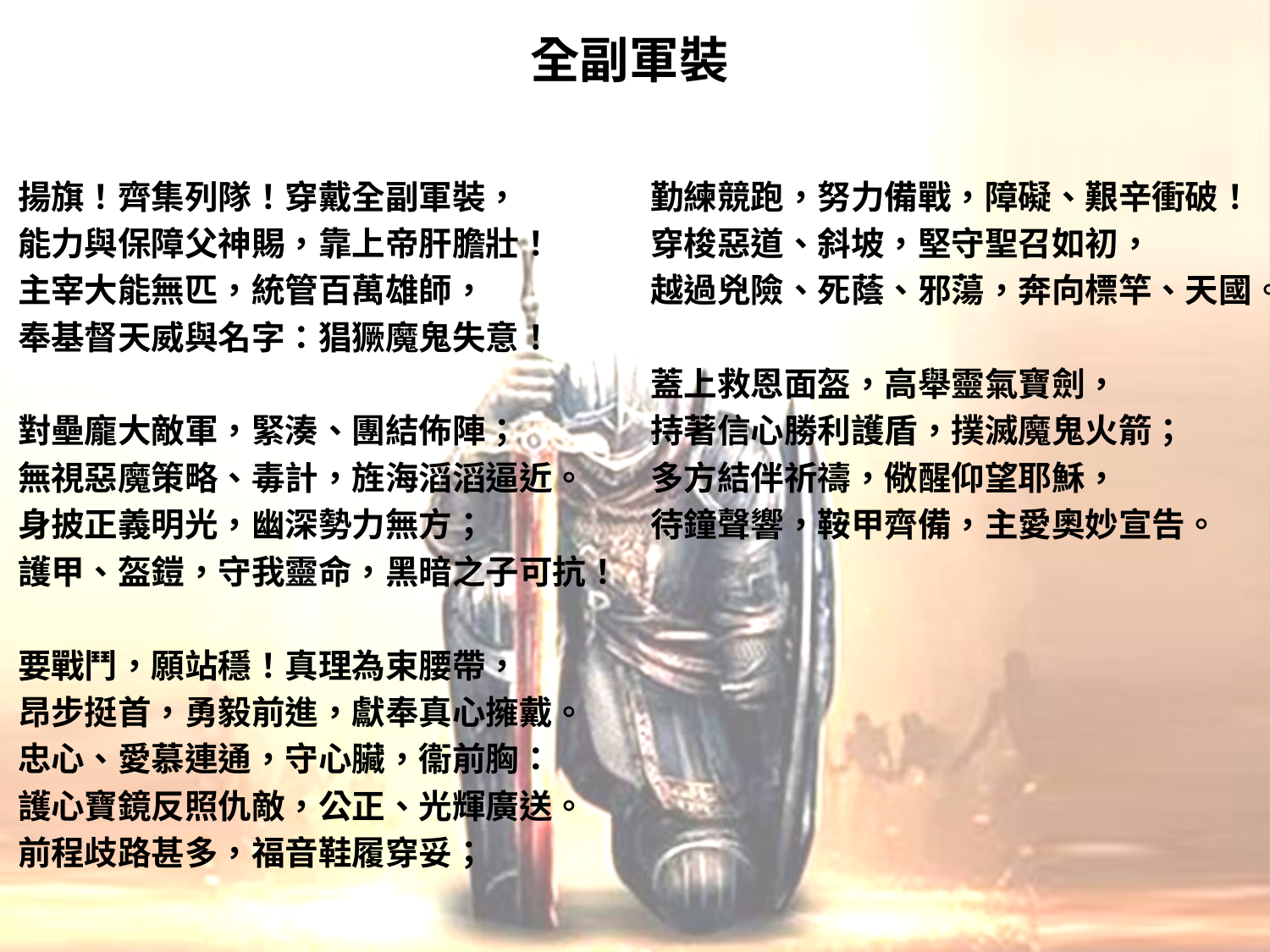

# 全副軍裝
揚旗！齊集列隊！穿戴全副軍裝，
能力與保障父神賜，靠上帝肝膽壯！
主宰大能無匹，統管百萬雄師，
奉基督天威與名字：猖獗魔鬼失意！

對壘龐大敵軍，緊湊、團結佈陣；
無視惡魔策略、毒計，旌海滔滔逼近。
身披正義明光，幽深勢力無方；
護甲、盔鎧，守我靈命，黑暗之子可抗！

要戰鬥，願站穩！真理為束腰帶，
昂步挺首，勇毅前進，獻奉真心擁戴。
忠心、愛慕連通，守心臟，衞前胸：
護心寶鏡反照仇敵，公正、光輝廣送。
前程歧路甚多，福音鞋履穿妥；
勤練競跑，努力備戰，障礙、艱辛衝破！
穿梭惡道、斜坡，堅守聖召如初，
越過兇險、死蔭、邪蕩，奔向標竿、天國。

蓋上救恩面盔，高舉靈氣寶劍，
持著信心勝利護盾，撲滅魔鬼火箭；
多方結伴祈禱，儆醒仰望耶穌，
待鐘聲響，鞍甲齊備，主愛奧妙宣告。